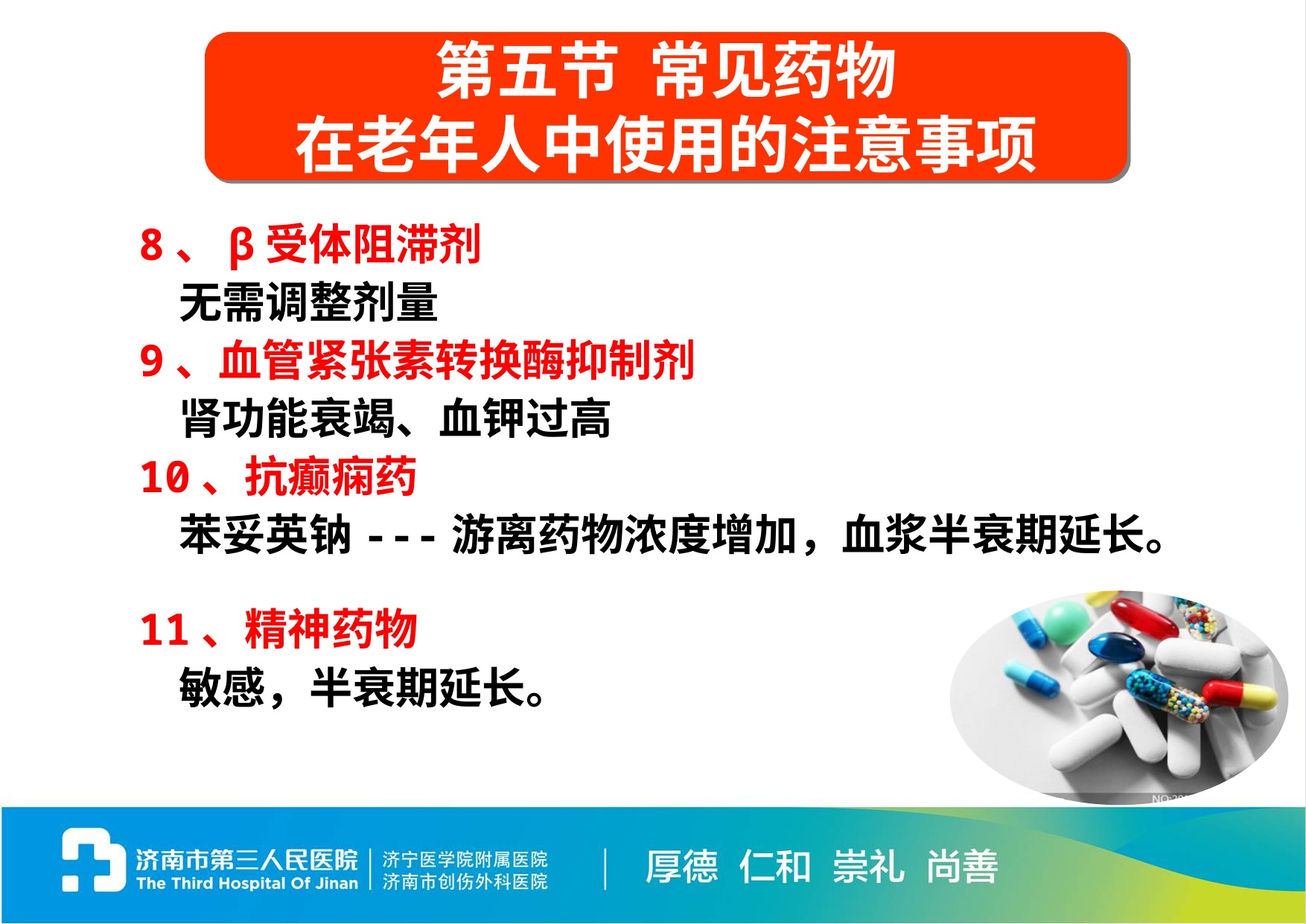

第五节  常见药物
在老年人中使用的注意事项
8、β受体阻滞剂
   无需调整剂量
9、血管紧张素转换酶抑制剂
   肾功能衰竭、血钾过高
10、抗癫痫药
   苯妥英钠---游离药物浓度增加，血浆半衰期延长。
11、精神药物
   敏感，半衰期延长。